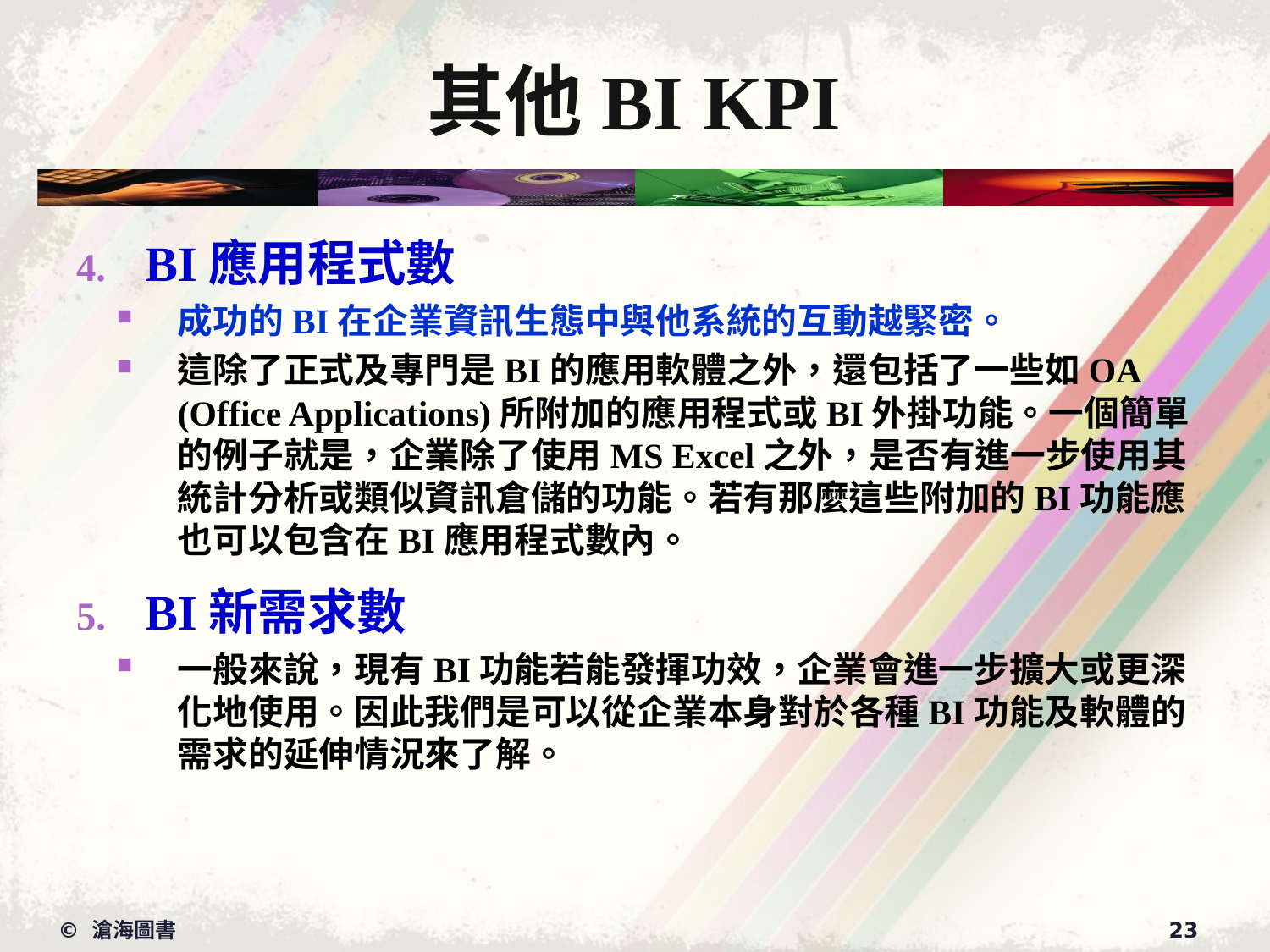

# 其他BI KPI
BI應用程式數
成功的BI在企業資訊生態中與他系統的互動越緊密。
這除了正式及專門是BI的應用軟體之外，還包括了一些如OA (Office Applications)所附加的應用程式或BI外掛功能。一個簡單的例子就是，企業除了使用MS Excel之外，是否有進一步使用其統計分析或類似資訊倉儲的功能。若有那麼這些附加的BI功能應也可以包含在BI應用程式數內。
BI新需求數
一般來說，現有BI功能若能發揮功效，企業會進一步擴大或更深化地使用。因此我們是可以從企業本身對於各種BI功能及軟體的需求的延伸情況來了解。

© 滄海圖書
23